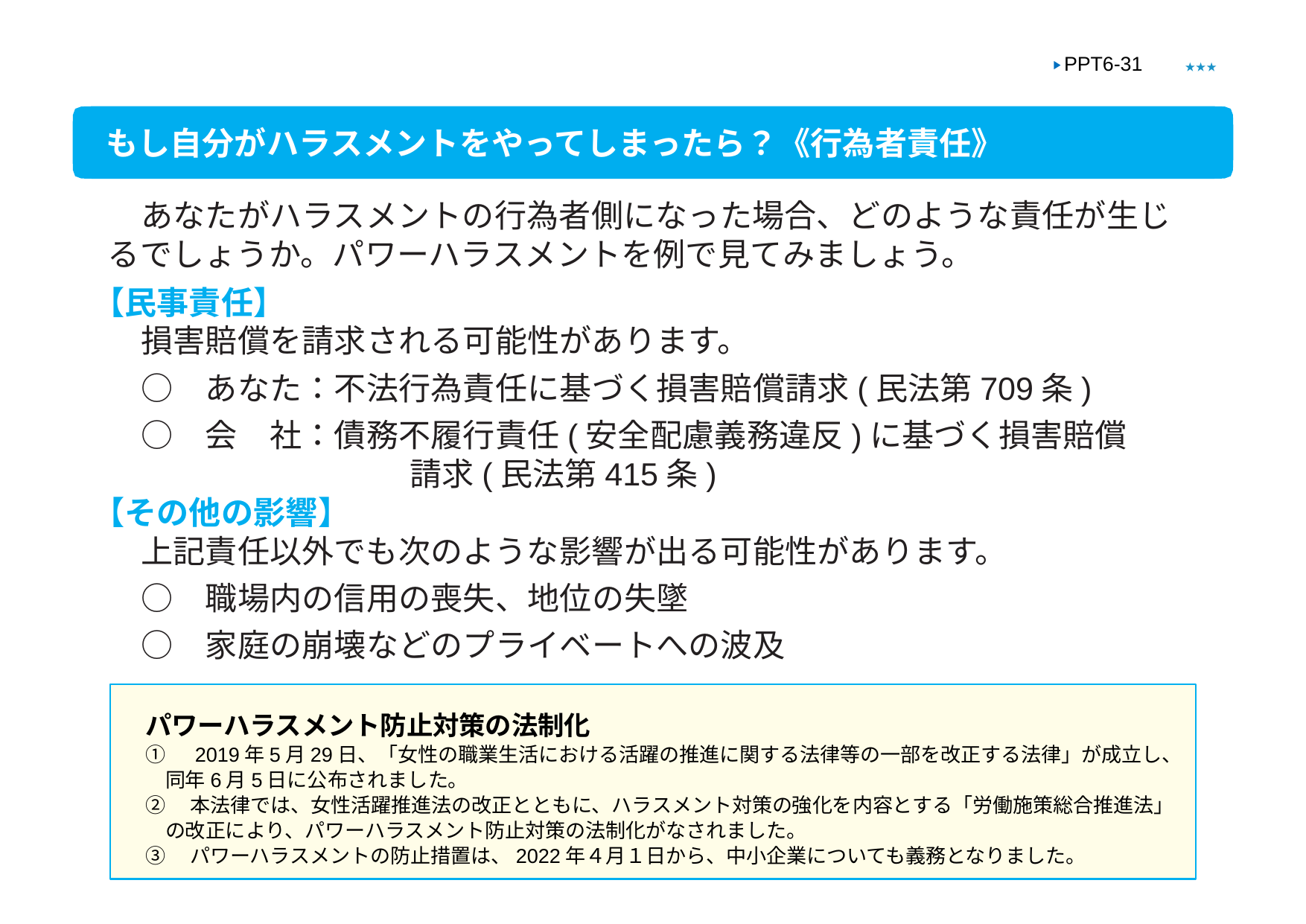

★★★
▶ PPT6-31

もし自分がハラスメントをやってしまったら？《行為者責任》
　あなたがハラスメントの行為者側になった場合、どのような責任が生じるでしょうか。パワーハラスメントを例で見てみましょう。
【民事責任】
　損害賠償を請求される可能性があります。
　○　あなた：不法行為責任に基づく損害賠償請求(民法第709条)
　○　会　社：債務不履行責任(安全配慮義務違反)に基づく損害賠償
	請求(民法第415条)
【その他の影響】
　上記責任以外でも次のような影響が出る可能性があります。
　○　職場内の信用の喪失、地位の失墜
　○　家庭の崩壊などのプライベートへの波及

パワーハラスメント防止対策の法制化
①　2019年5月29日、「女性の職業生活における活躍の推進に関する法律等の一部を改正する法律」が成立し、
　同年6月5日に公布されました。
②　本法律では、女性活躍推進法の改正とともに、ハラスメント対策の強化を内容とする「労働施策総合推進法」
　の改正により、パワーハラスメント防止対策の法制化がなされました。
③　パワーハラスメントの防止措置は、2022年４月１日から、中小企業についても義務となりました。